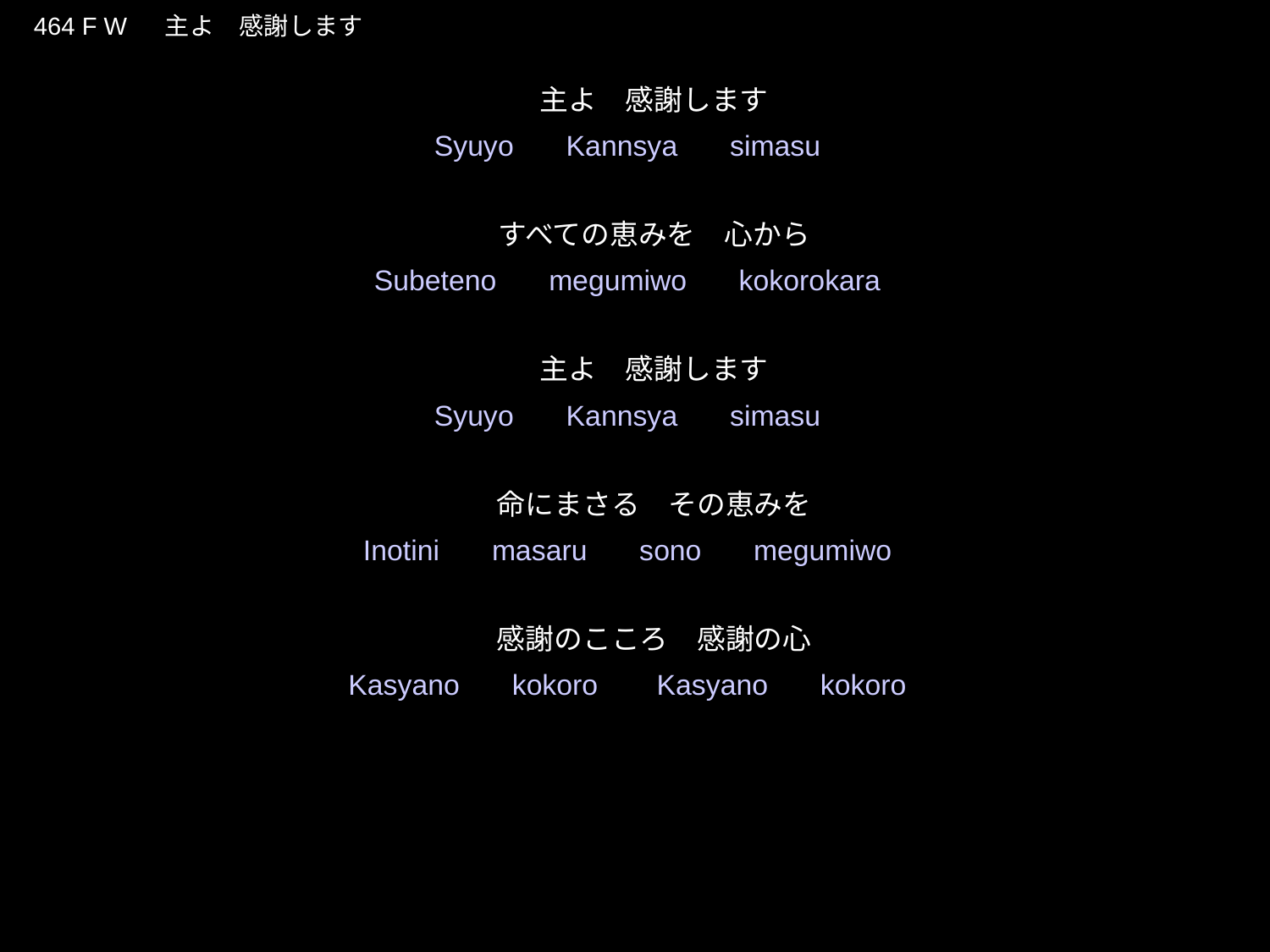

しゅよかんしゃしますすべてのめぐみをこころから
★W
464 F W 　主よ　感謝します
主よ　感謝します

すべての恵みを　心から

主よ　感謝します

命にまさる　その恵みを

感謝のこころ　感謝の心

★４
Syuyo　Kannsya　simasu

Subeteno　megumiwo　kokorokara

Syuyo　Kannsya　simasu

Inotini　masaru　sono　megumiwo

Kasyano　kokoro　 Kasyano　kokoro